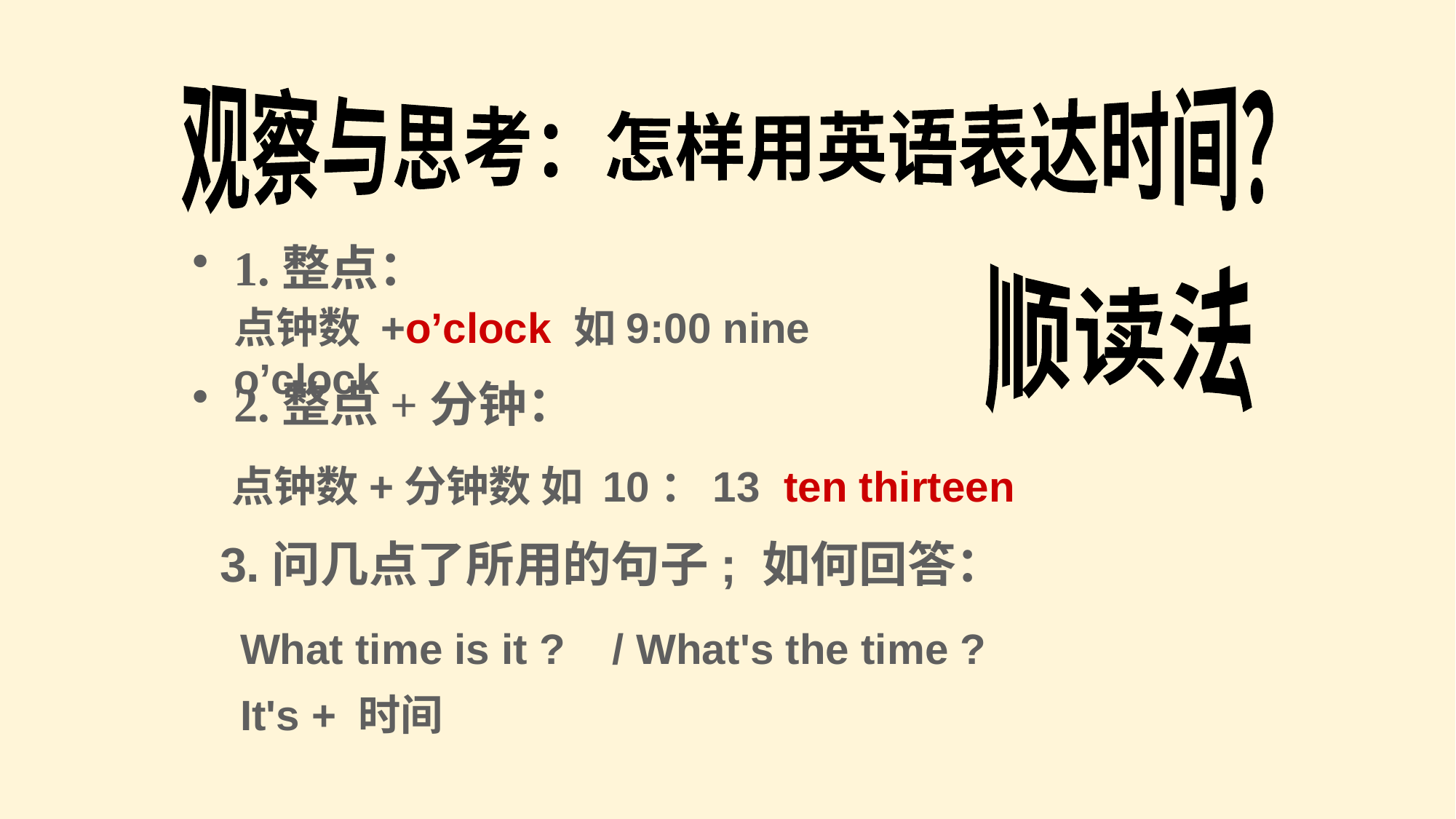

观察与思考：怎样用英语表达时间？
1.整点：

2.整点+分钟：
顺读法
点钟数 +o’clock 如9:00 nine o’clock
点钟数+分钟数 如 10：13  ten thirteen
3.问几点了所用的句子; 如何回答：
What time is it ?    / What's the time ?
It's + 时间